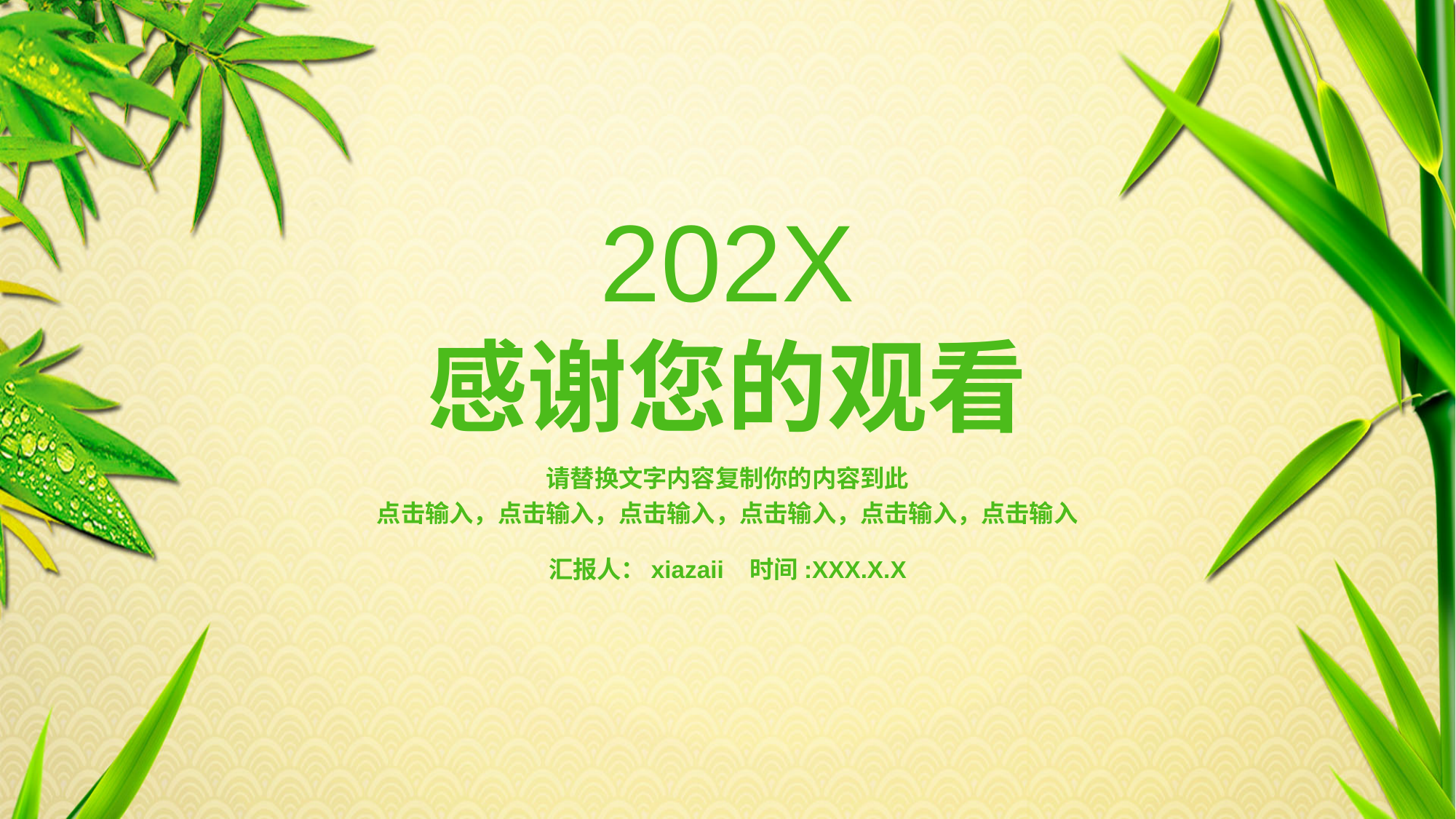

202X
感谢您的观看
请替换文字内容复制你的内容到此
点击输入，点击输入，点击输入，点击输入，点击输入，点击输入
汇报人：xiazaii   时间:XXX.X.X